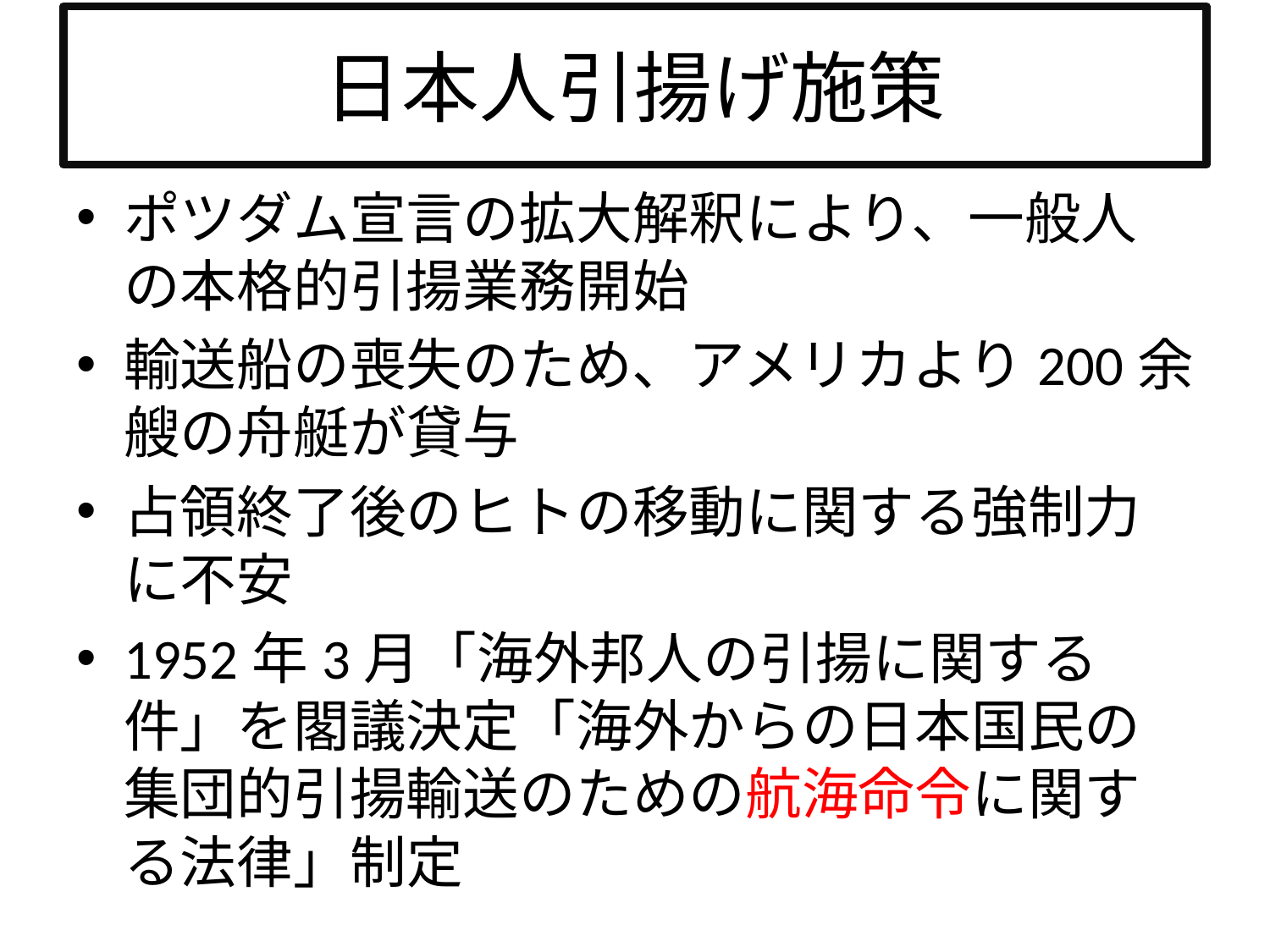

# 日本人引揚げ施策
ポツダム宣言の拡大解釈により、一般人の本格的引揚業務開始
輸送船の喪失のため、アメリカより200余艘の舟艇が貸与
占領終了後のヒトの移動に関する強制力に不安
1952年3月「海外邦人の引揚に関する件」を閣議決定「海外からの日本国民の集団的引揚輸送のための航海命令に関する法律」制定